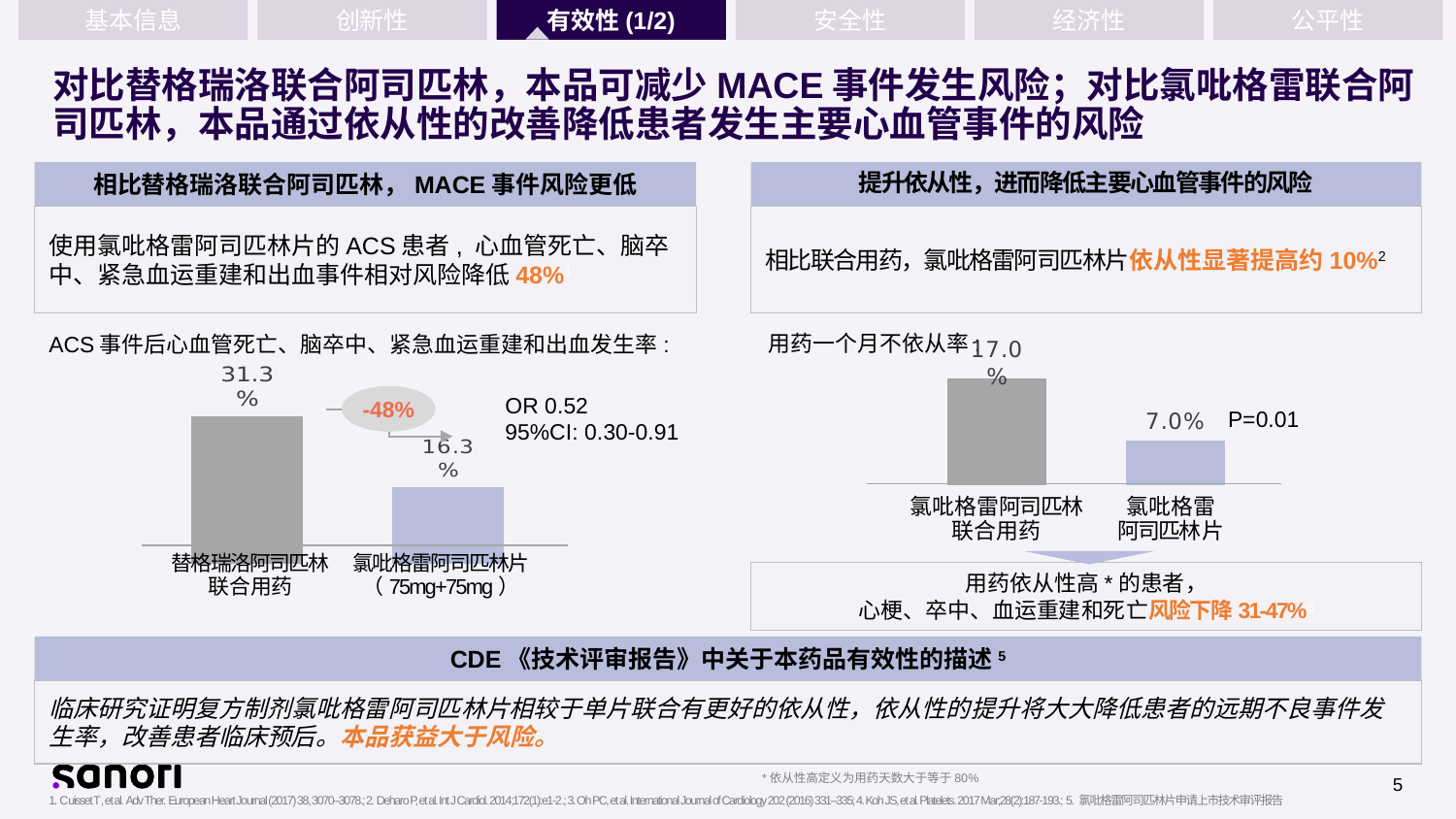

基本信息
创新性
有效性(1/2)
安全性
经济性
公平性

# 对比替格瑞洛联合阿司匹林，本品可减少MACE事件发生风险；对比氯吡格雷联合阿司匹林，本品通过依从性的改善降低患者发生主要心血管事件的风险
相比替格瑞洛联合阿司匹林，MACE事件风险更低
提升依从性，进而降低主要心血管事件的风险
使用氯吡格雷阿司匹林片的ACS患者, 心血管死亡、脑卒中、紧急血运重建和出血事件相对风险降低48%1
相比联合用药，氯吡格雷阿司匹林片依从性显著提高约10%2
ACS事件后心血管死亡、脑卒中、紧急血运重建和出血发生率:
用药一个月不依从率:

### Chart

| Category | 系列 1 | 系列 2 |
|---|---|---|
| 类别 1 | 0.17 | 0.07 |
氯吡格雷阿司匹林
联合用药
氯吡格雷
阿司匹林片

### Chart

| Category | 系列 1 | 系列 2 |
|---|---|---|
| 类别 1 | 0.313 | 0.163 |
OR 0.52
95%CI: 0.30-0.91
-48%
替格瑞洛阿司匹林
联合用药
氯吡格雷阿司匹林片
（75mg+75mg）
P=0.01

用药依从性高*的患者，
心梗、卒中、血运重建和死亡风险下降31-47%5
CDE《技术评审报告》中关于本药品有效性的描述5
临床研究证明复方制剂氯吡格雷阿司匹林片相较于单片联合有更好的依从性，依从性的提升将大大降低患者的远期不良事件发生率，改善患者临床预后。本品获益大于风险。
*依从性高定义为用药天数大于等于80%
5
1. Cuisset T, et al.  Adv Ther. European Heart Journal (2017) 38, 3070–3078.; 2. Deharo P, et al. Int J Cardiol. 2014;172(1):e1-2.; 3. Oh PC, et al. International Journal of Cardiology 202 (2016) 331–335; 4. Koh JS, et al. Platelets. 2017 Mar;28(2):187-193.;  5. 氯吡格雷阿司匹林片申请上市技术审评报告